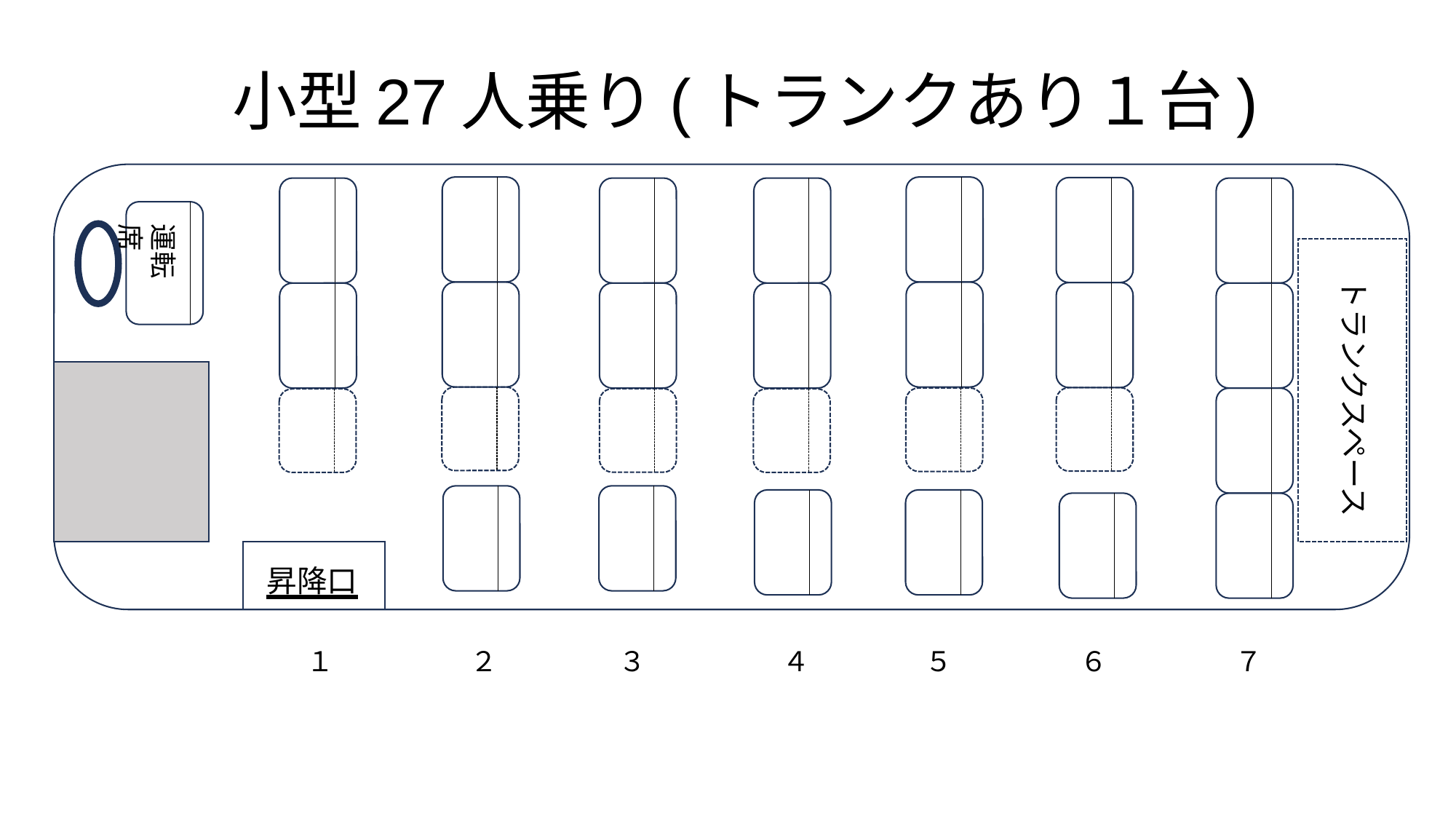

# 小型27人乗り(トランクあり１台)

運転席

トランクスペース

昇降口
１　　　　　２　　　　  ３　　　　　４　　　　 ５　　　　   ６　　　 　  ７